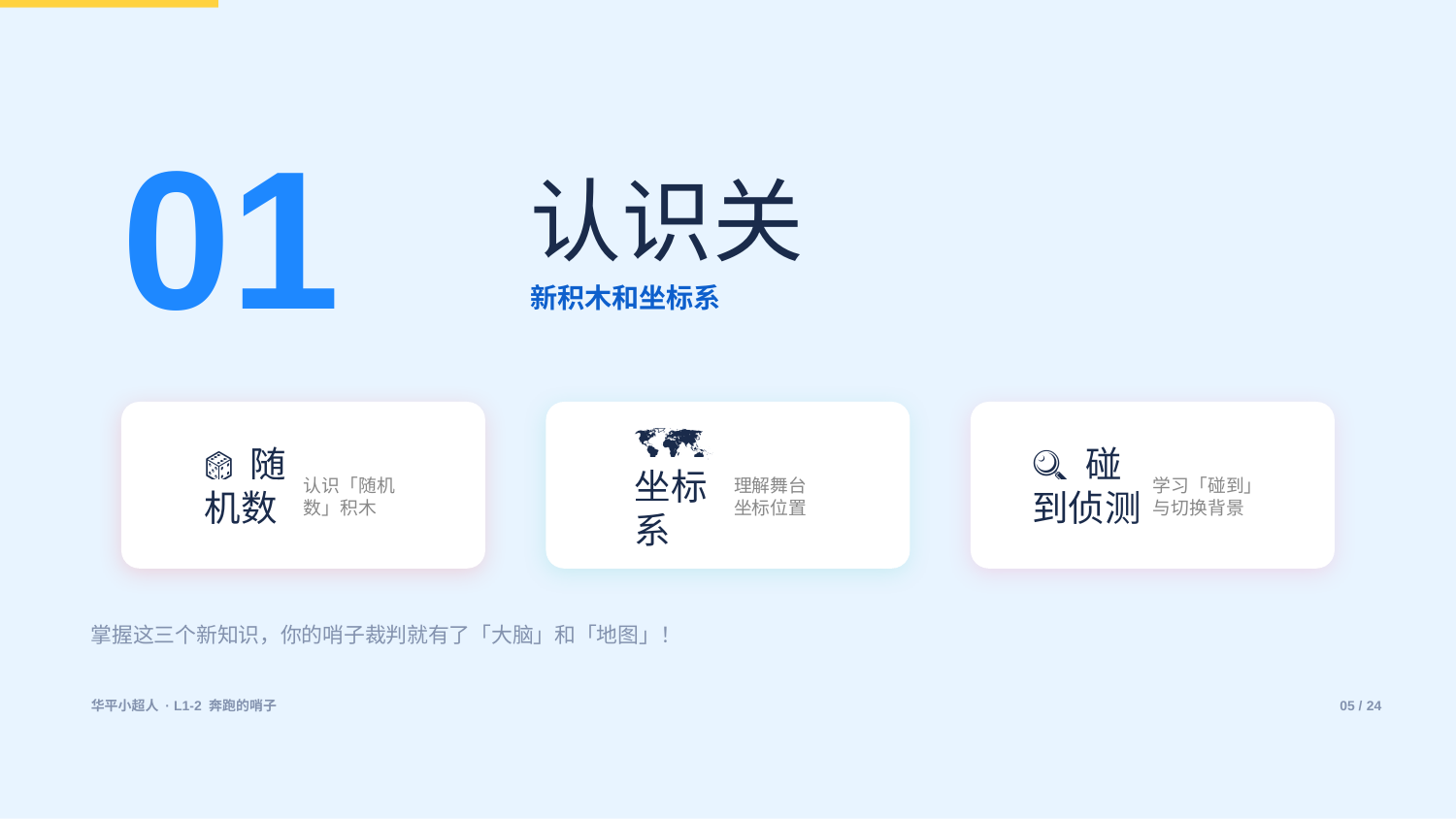

01
认识关
新积木和坐标系

🎲 随机数
🗺 坐标系
🔍 碰到侦测
认识「随机数」积木
理解舞台坐标位置
学习「碰到」与切换背景
掌握这三个新知识，你的哨子裁判就有了「大脑」和「地图」！
华平小超人 · L1-2 奔跑的哨子
05 / 24